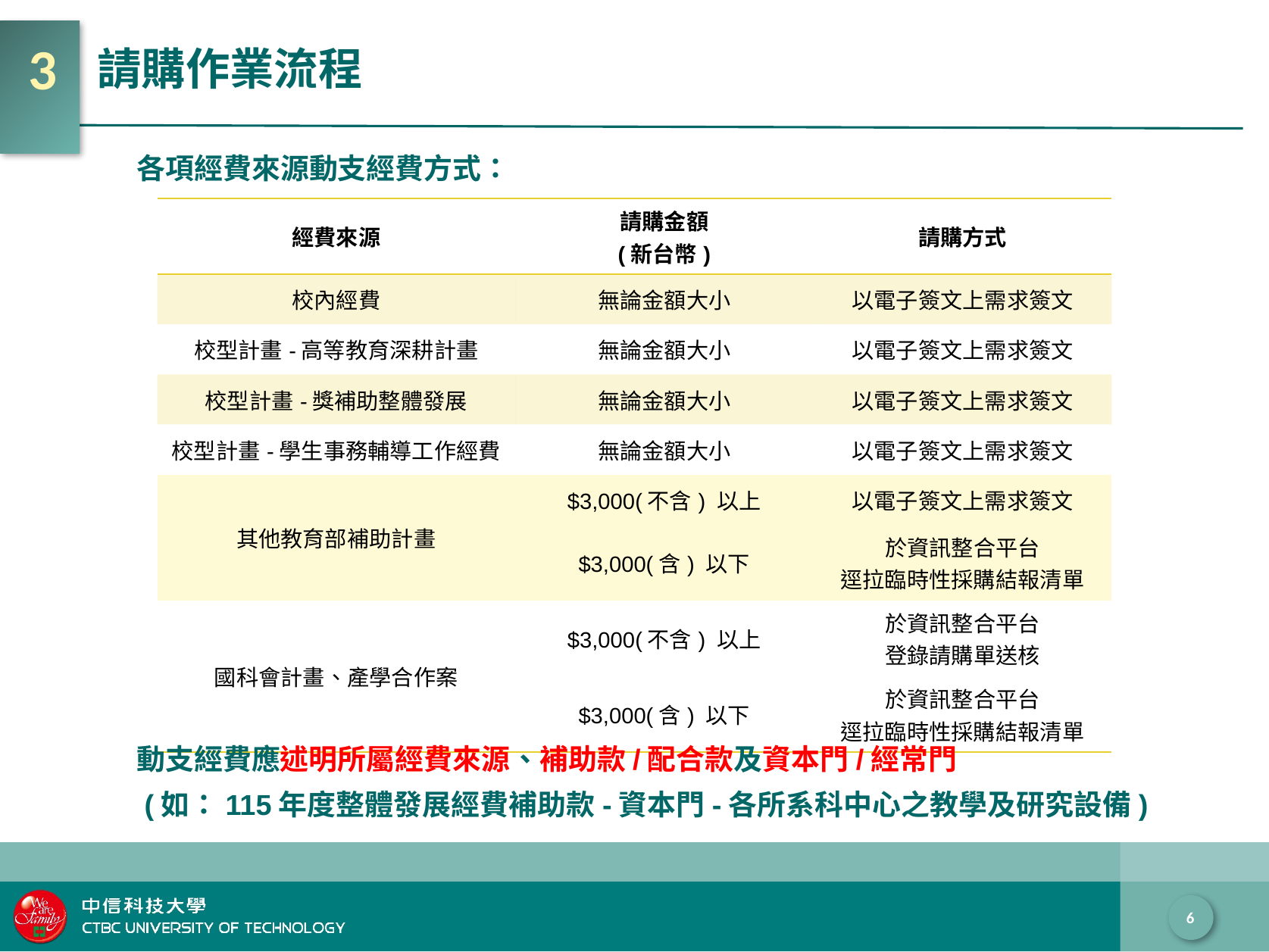

# 請購作業流程
3
各項經費來源動支經費方式：
| 經費來源 | 請購金額 (新台幣) | 請購方式 |
| --- | --- | --- |
| 校內經費 | 無論金額大小 | 以電子簽文上需求簽文 |
| 校型計畫-高等教育深耕計畫 | 無論金額大小 | 以電子簽文上需求簽文 |
| 校型計畫-獎補助整體發展 | 無論金額大小 | 以電子簽文上需求簽文 |
| 校型計畫-學生事務輔導工作經費 | 無論金額大小 | 以電子簽文上需求簽文 |
| 其他教育部補助計畫 | $3,000(不含) 以上 | 以電子簽文上需求簽文 |
|  | $3,000(含) 以下 | 於資訊整合平台 逕拉臨時性採購結報清單 |
| 國科會計畫、產學合作案 | $3,000(不含) 以上 | 於資訊整合平台 登錄請購單送核 |
|  | $3,000(含) 以下 | 於資訊整合平台 逕拉臨時性採購結報清單 |
動支經費應述明所屬經費來源、補助款/配合款及資本門/經常門
 (如：115年度整體發展經費補助款-資本門-各所系科中心之教學及研究設備)
6